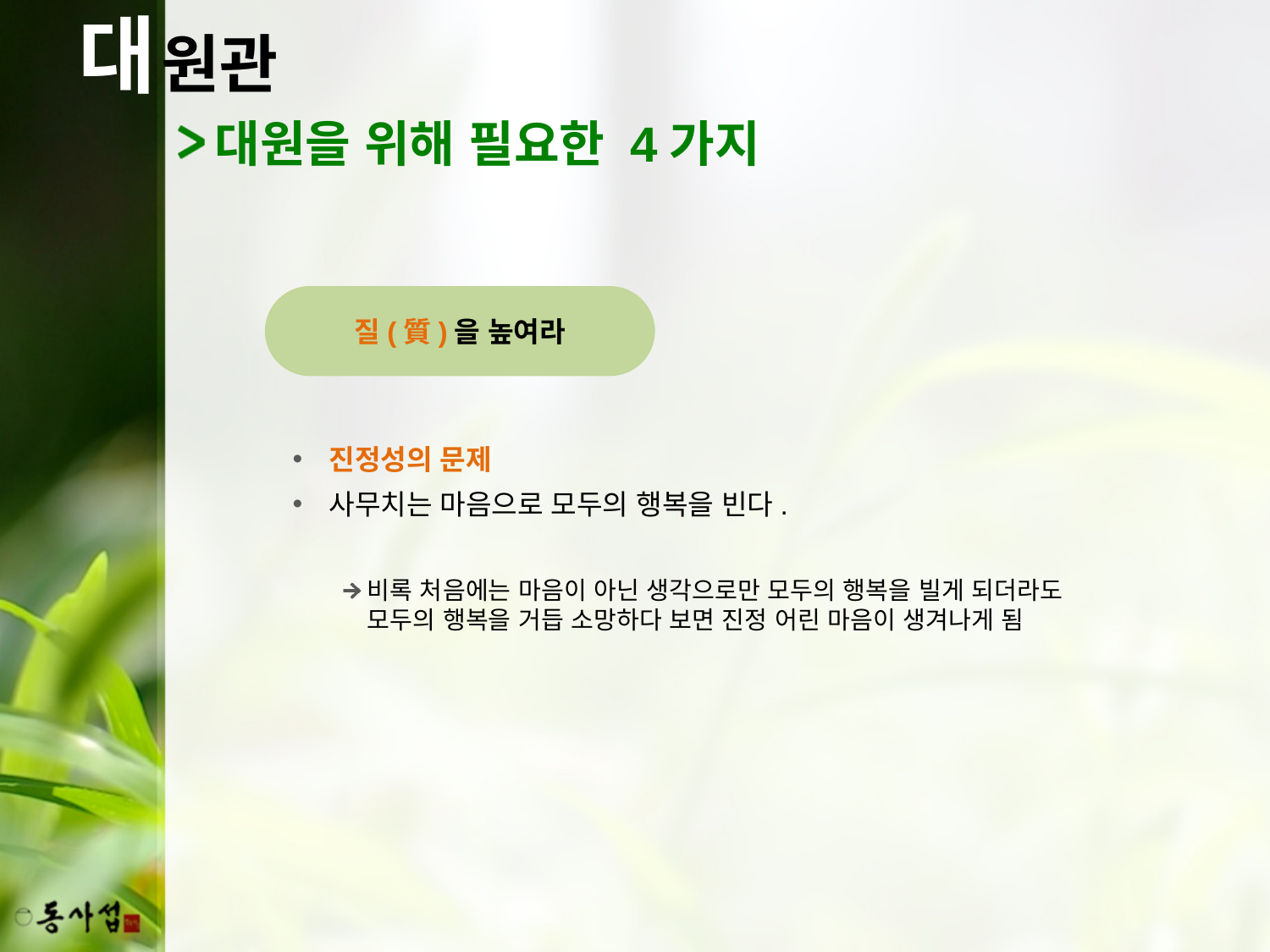

대
원관
대원을 위해 필요한 4가지
질(質)을 높여라
진정성의 문제
사무치는 마음으로 모두의 행복을 빈다.

비록 처음에는 마음이 아닌 생각으로만 모두의 행복을 빌게 되더라도 모두의 행복을 거듭 소망하다 보면 진정 어린 마음이 생겨나게 됨